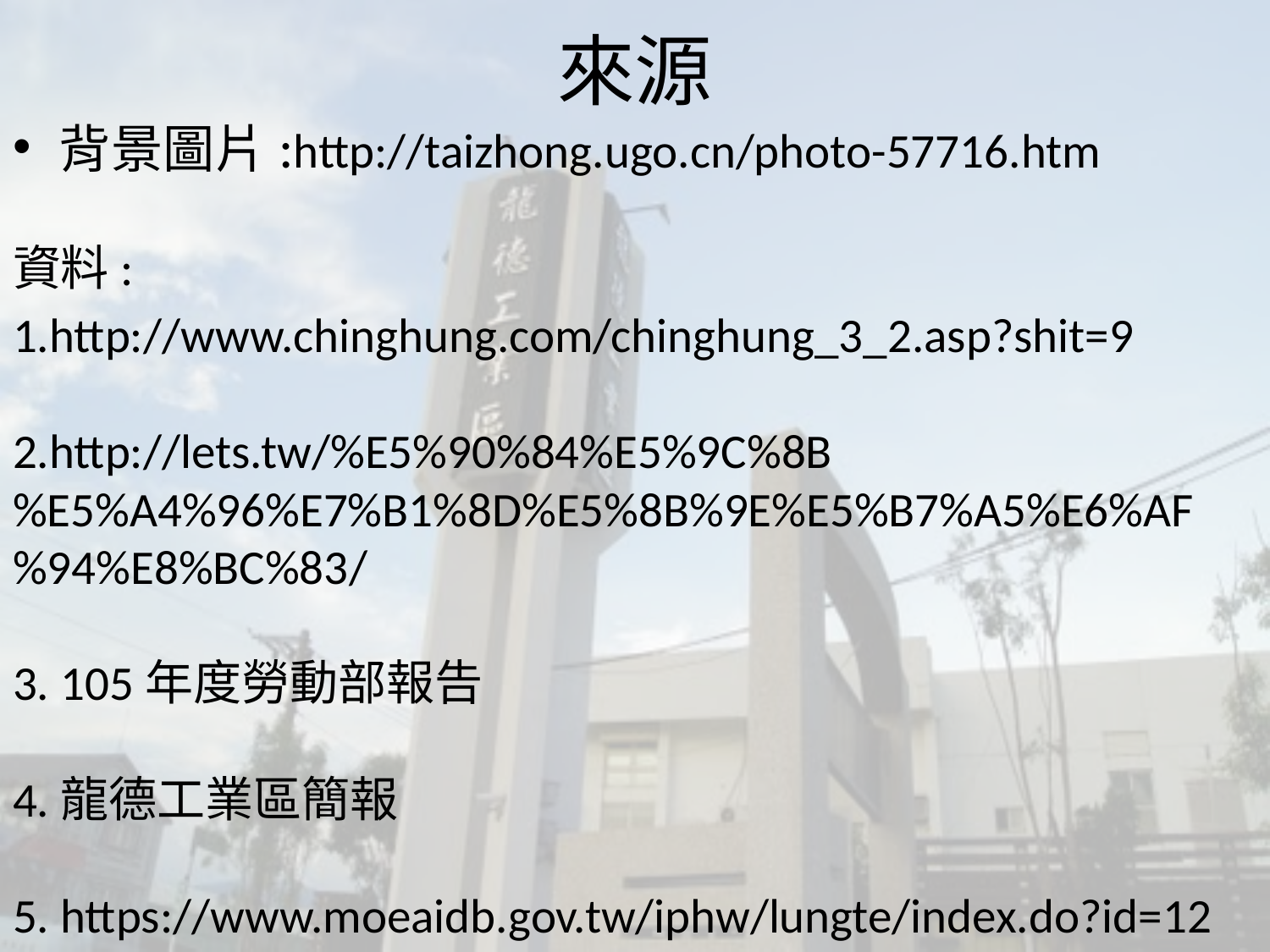

# 來源
背景圖片:http://taizhong.ugo.cn/photo-57716.htm

資料:
1.http://www.chinghung.com/chinghung_3_2.asp?shit=9

2.http://lets.tw/%E5%90%84%E5%9C%8B%E5%A4%96%E7%B1%8D%E5%8B%9E%E5%B7%A5%E6%AF%94%E8%BC%83/

3. 105年度勞動部報告

4.龍德工業區簡報

5. https://www.moeaidb.gov.tw/iphw/lungte/index.do?id=12